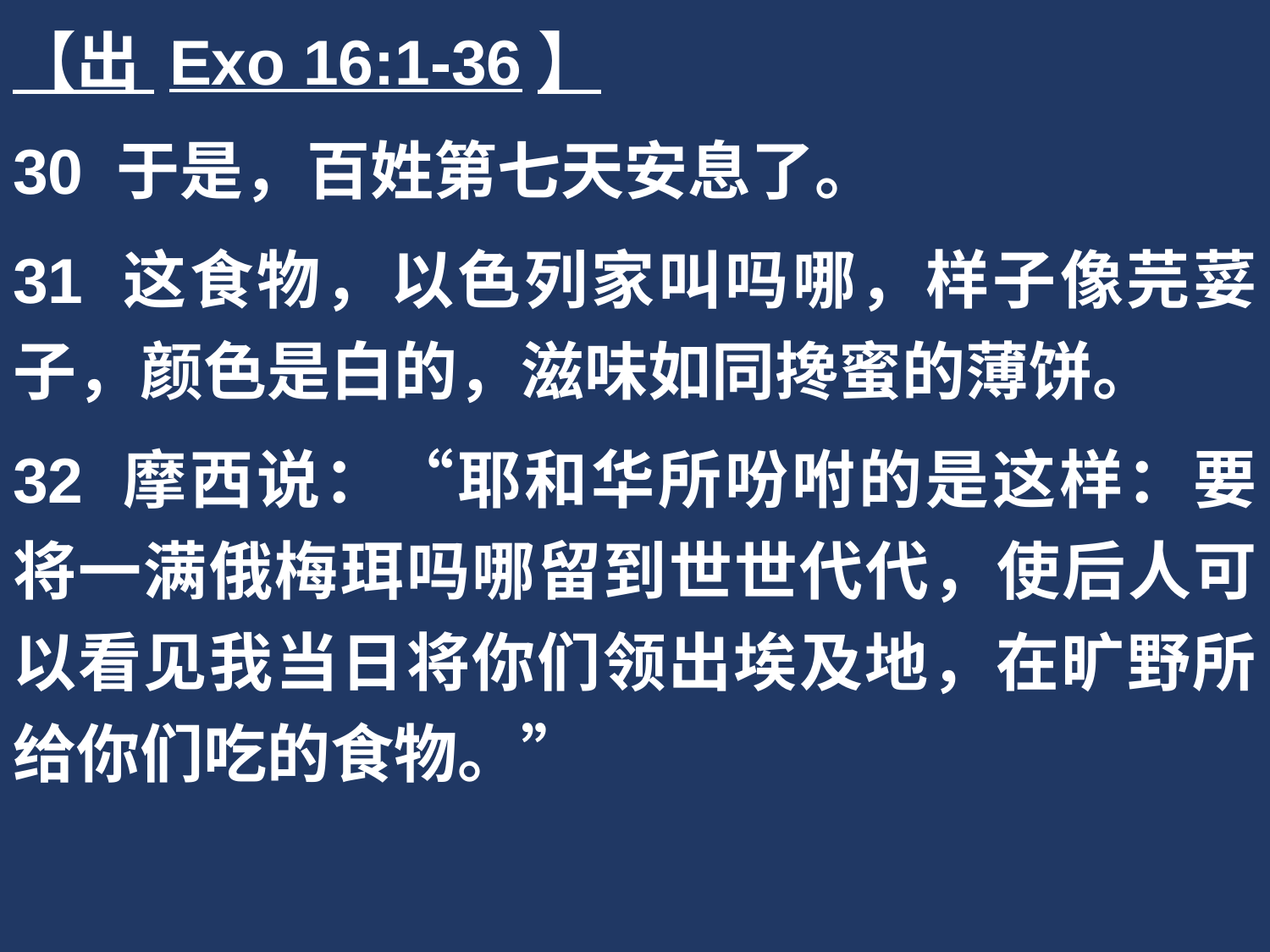

【出 Exo 16:1-36】
30 于是，百姓第七天安息了。
31 这食物，以色列家叫吗哪，样子像芫荽子，颜色是白的，滋味如同搀蜜的薄饼。
32 摩西说：“耶和华所吩咐的是这样：要将一满俄梅珥吗哪留到世世代代，使后人可以看见我当日将你们领出埃及地，在旷野所给你们吃的食物。”